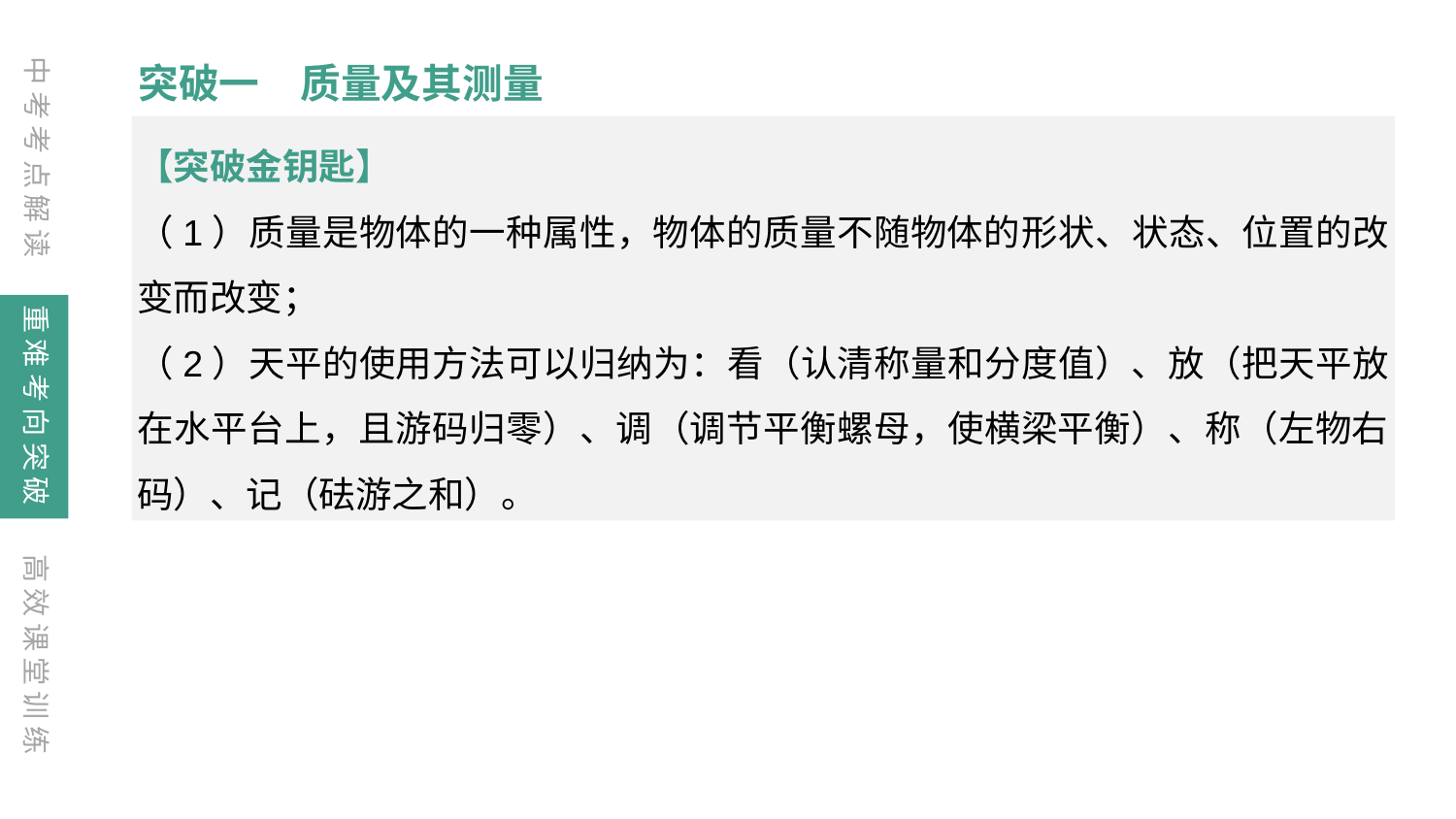

中考考点解读
突破一　质量及其测量
【突破金钥匙】
（1）质量是物体的一种属性，物体的质量不随物体的形状、状态、位置的改变而改变；
（2）天平的使用方法可以归纳为：看（认清称量和分度值）、放（把天平放在水平台上，且游码归零）、调（调节平衡螺母，使横梁平衡）、称（左物右码）、记（砝游之和）。
重难考向突破

高效课堂训练